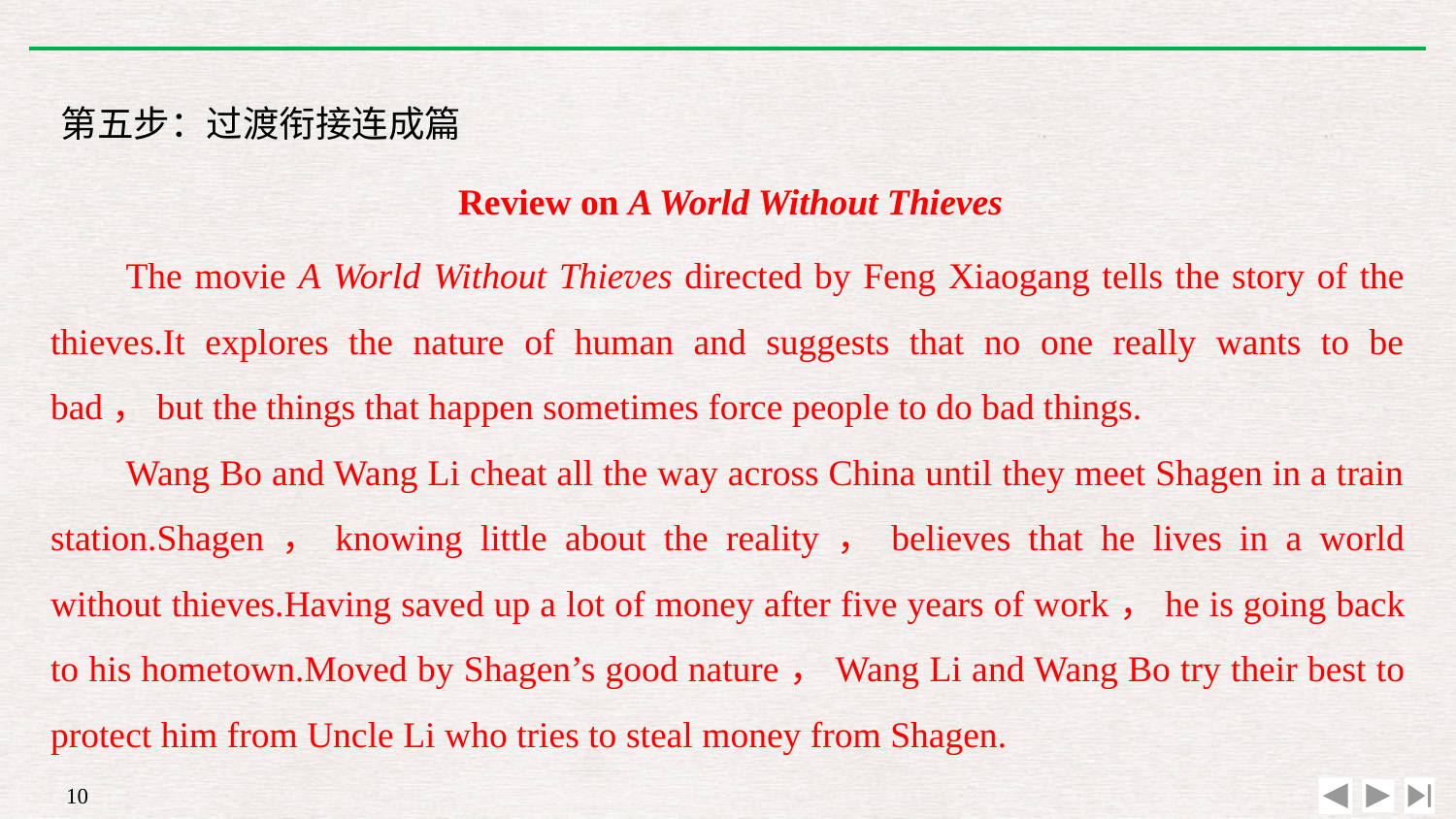

第五步：过渡衔接连成篇
Review on A World Without Thieves
The movie A World Without Thieves directed by Feng Xiaogang tells the story of the thieves.It explores the nature of human and suggests that no one really wants to be bad，but the things that happen sometimes force people to do bad things.
Wang Bo and Wang Li cheat all the way across China until they meet Shagen in a train station.Shagen，knowing little about the reality，believes that he lives in a world without thieves.Having saved up a lot of money after five years of work，he is going back to his hometown.Moved by Shagen’s good nature，Wang Li and Wang Bo try their best to protect him from Uncle Li who tries to steal money from Shagen.